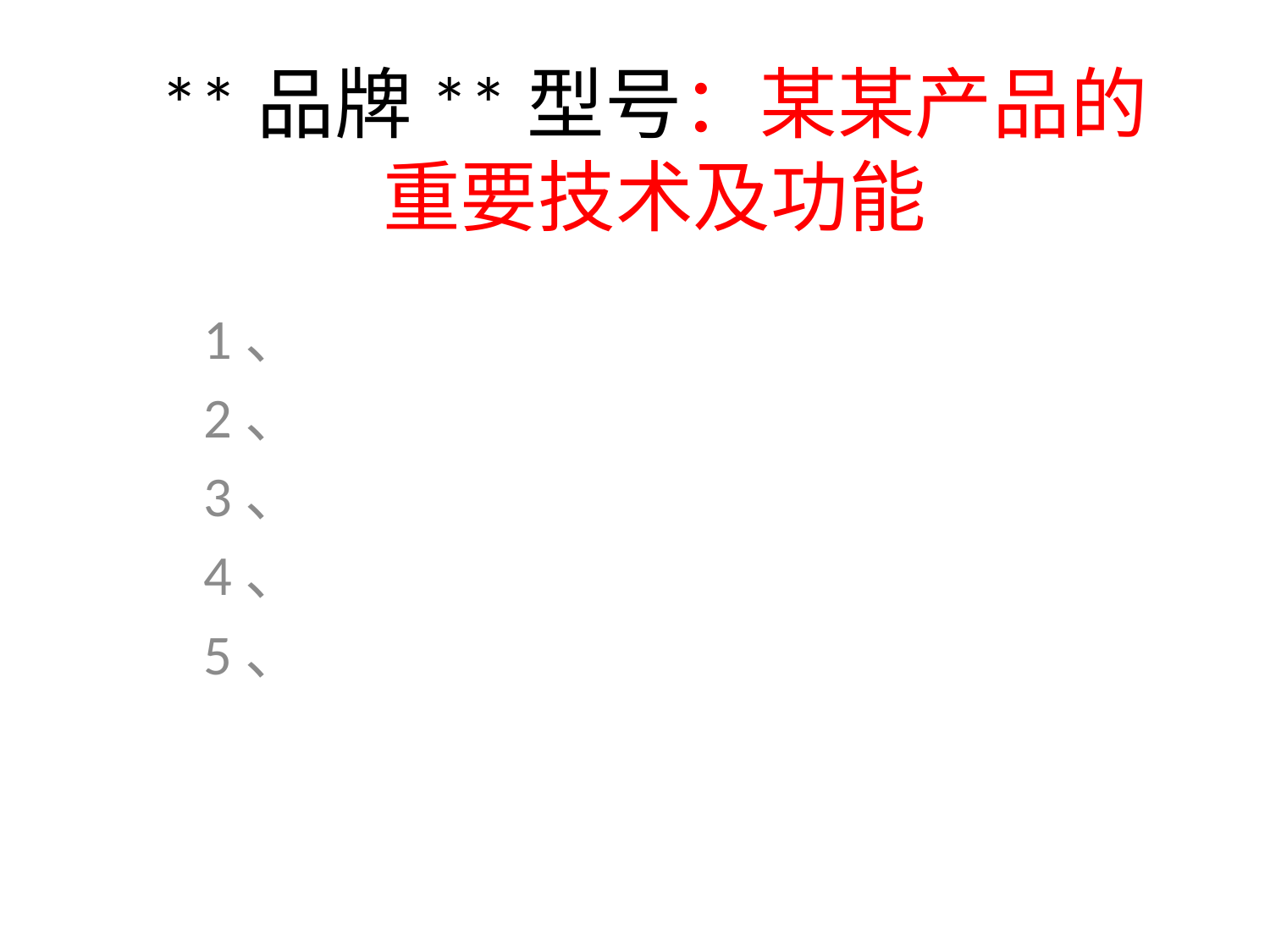

# **品牌**型号：某某产品的重要技术及功能
1、
2、
3、
4、
5、